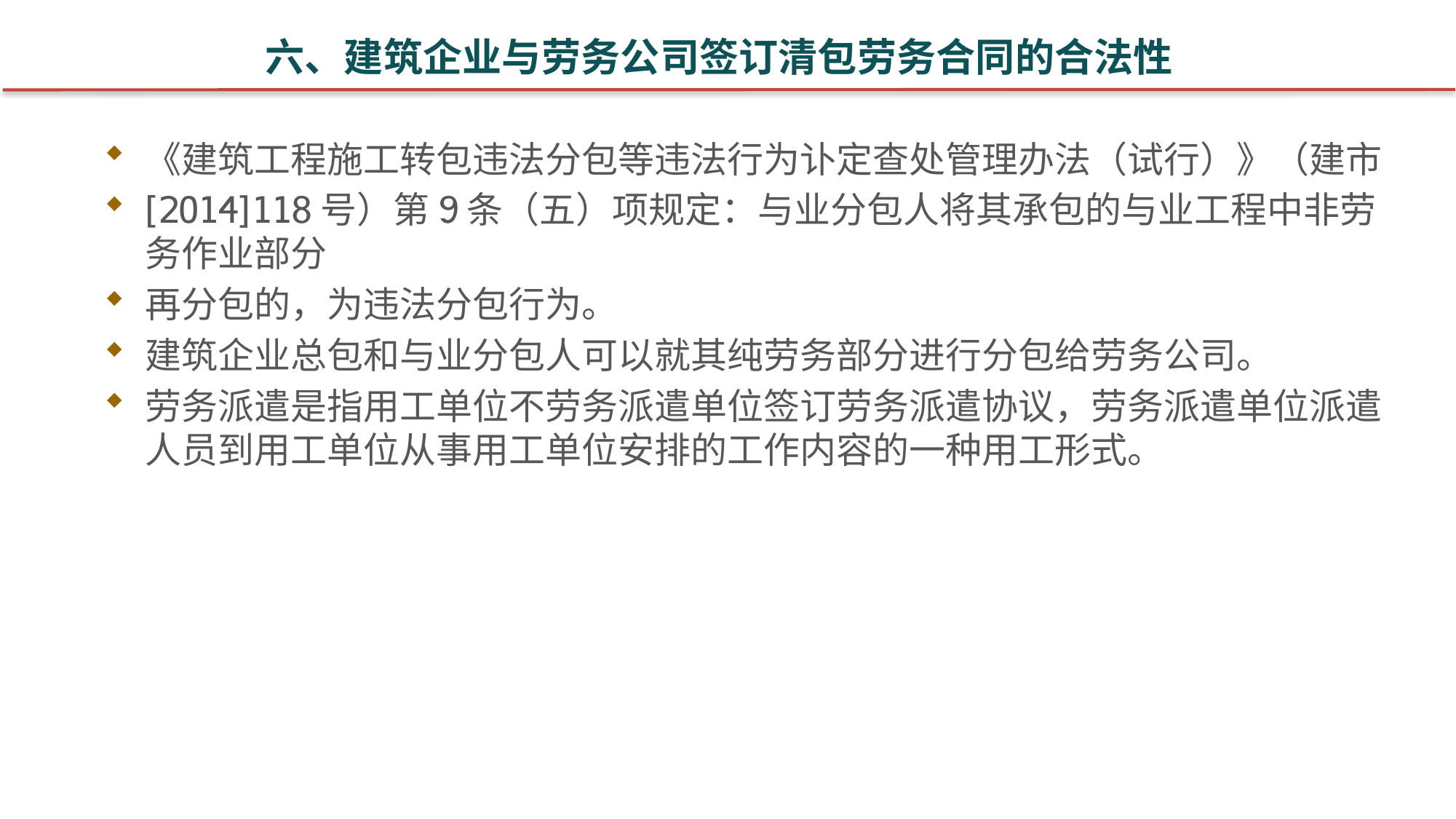

# 六、建筑企业与劳务公司签订清包劳务合同的合法性
《建筑工程施工转包违法分包等违法行为讣定查处管理办法（试行）》（建市
[2014]118号）第9条（五）项规定：与业分包人将其承包的与业工程中非劳务作业部分
再分包的，为违法分包行为。
建筑企业总包和与业分包人可以就其纯劳务部分进行分包给劳务公司。
劳务派遣是指用工单位不劳务派遣单位签订劳务派遣协议，劳务派遣单位派遣人员到用工单位从事用工单位安排的工作内容的一种用工形式。